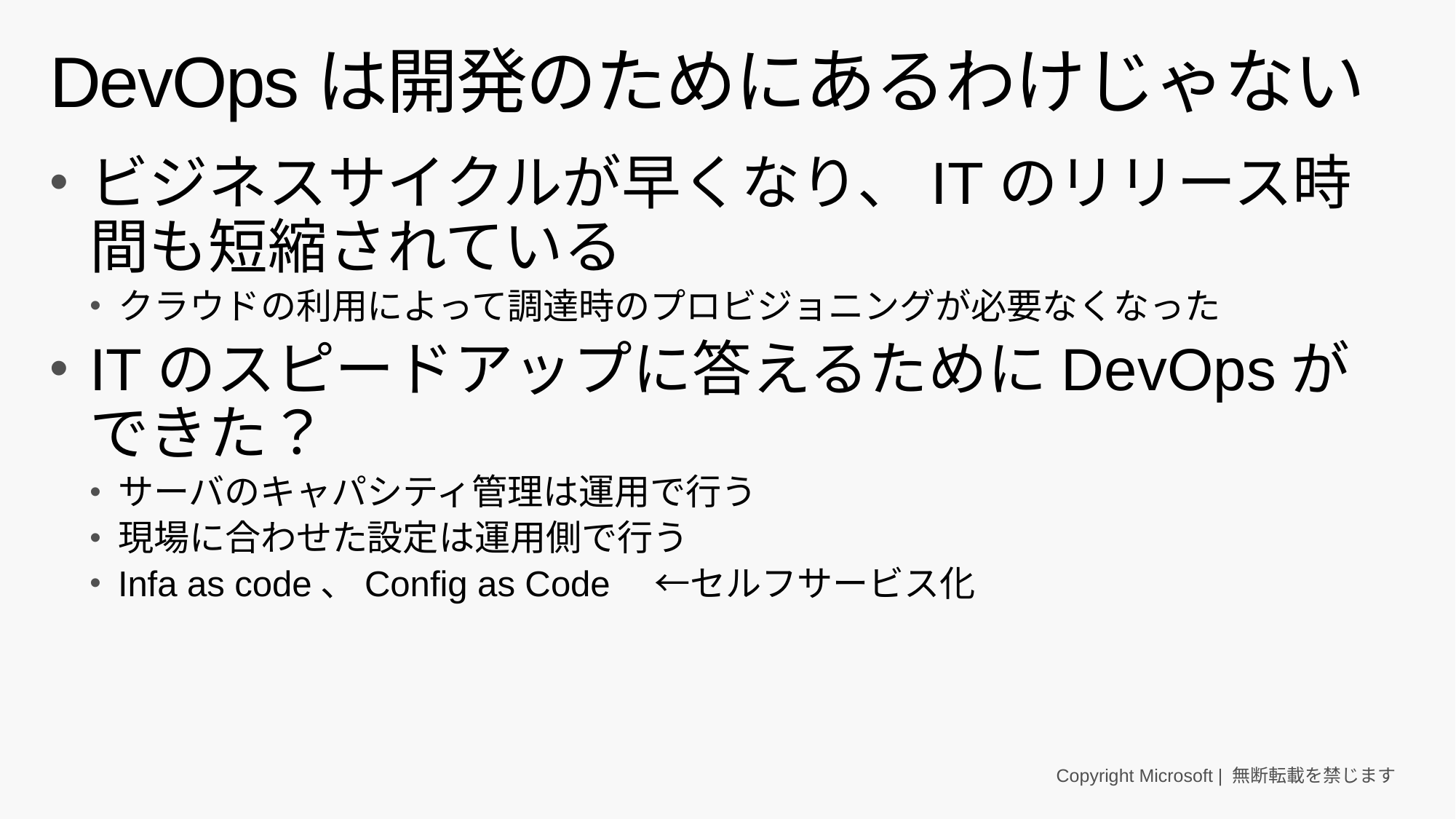

# DevOpsは開発のためにあるわけじゃない
ビジネスサイクルが早くなり、ITのリリース時間も短縮されている
クラウドの利用によって調達時のプロビジョニングが必要なくなった
ITのスピードアップに答えるためにDevOpsができた？
サーバのキャパシティ管理は運用で行う
現場に合わせた設定は運用側で行う
Infa as code、Config as Code　←セルフサービス化